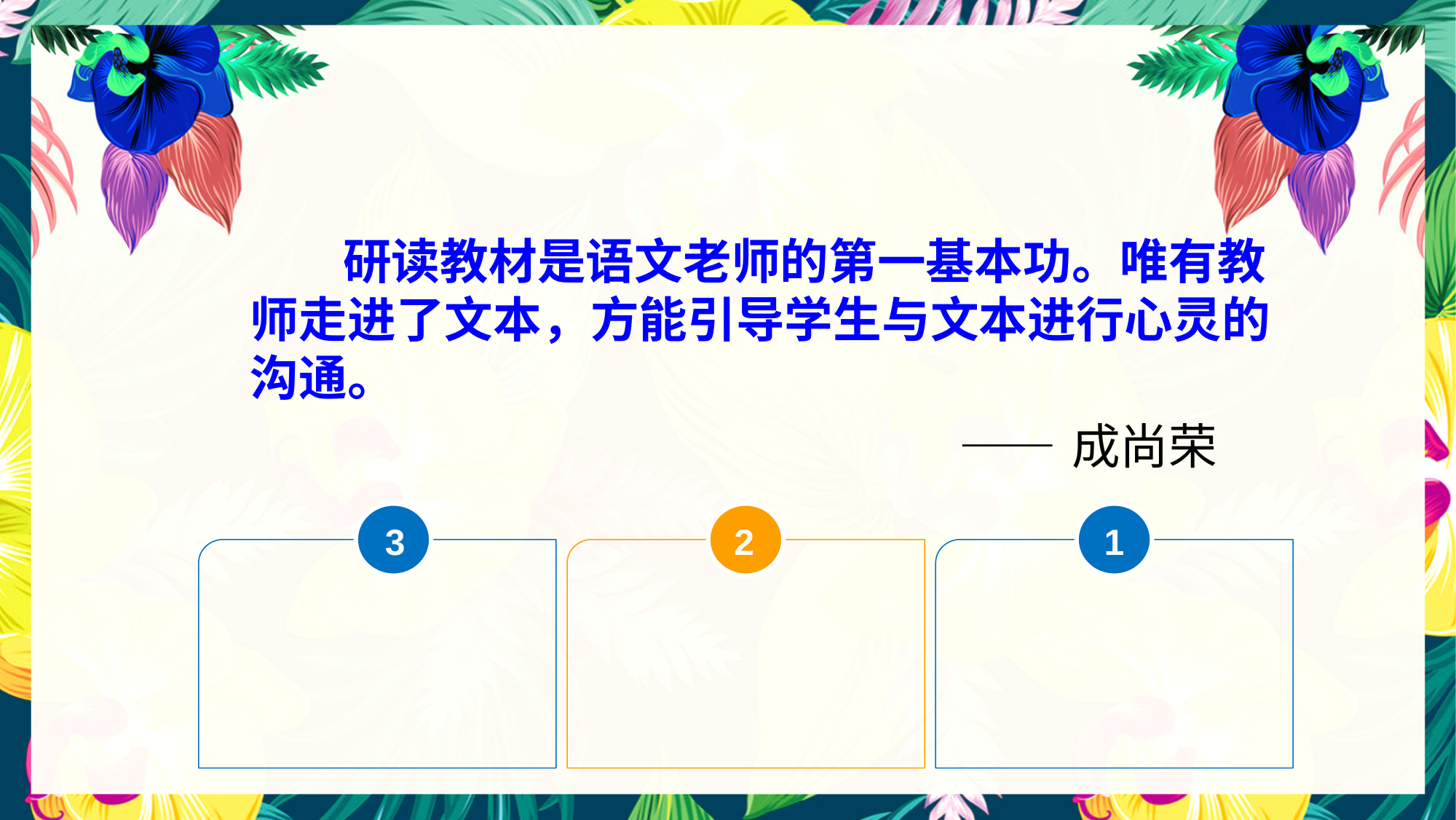

研读教材是语文老师的第一基本功。唯有教师走进了文本，方能引导学生与文本进行心灵的沟通。
                                                                     ——成尚荣

1
2
3